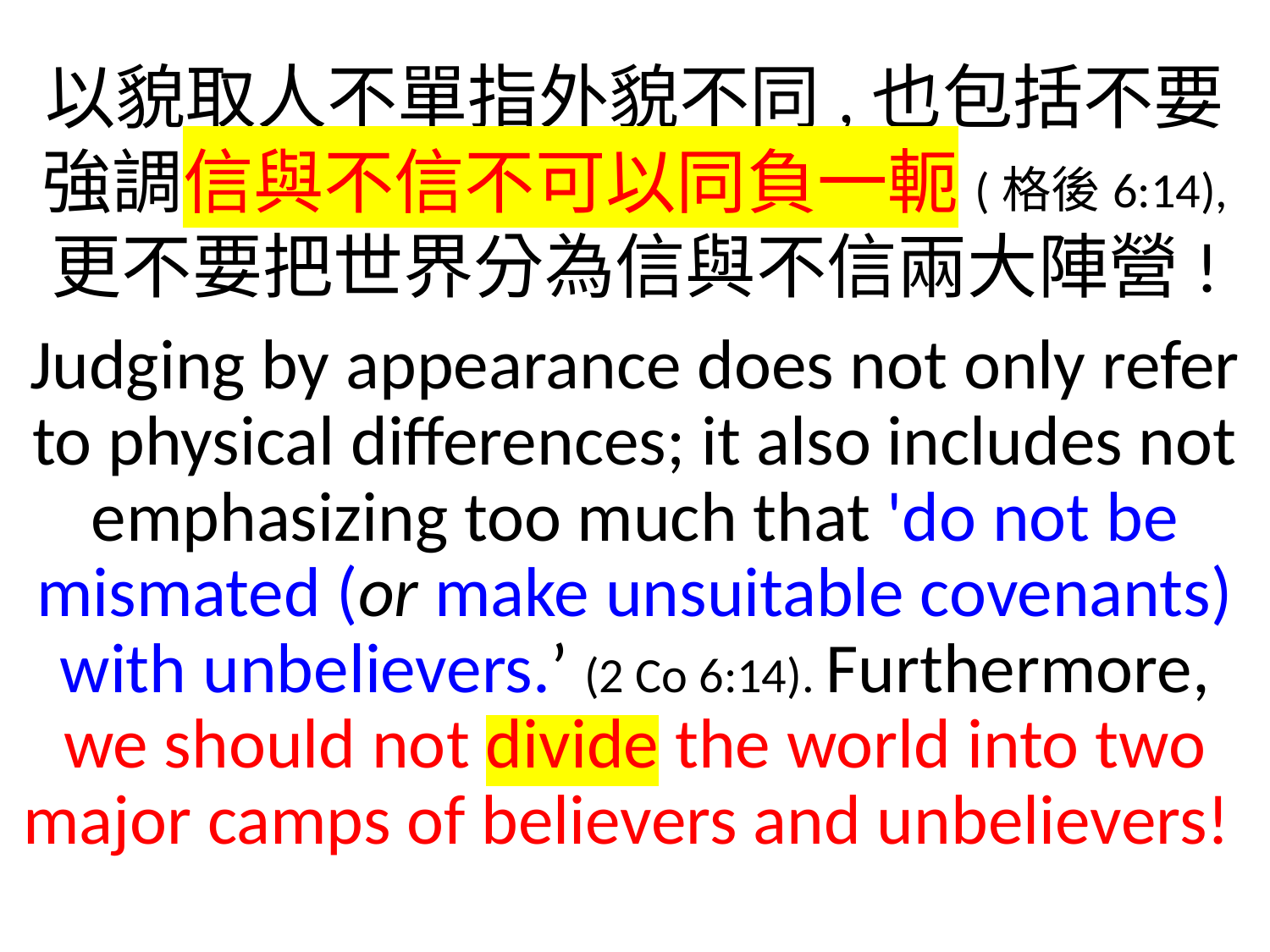

以貌取人不單指外貌不同,也包括不要強調信與不信不可以同負一軛(格後6:14),
更不要把世界分為信與不信兩大陣營!
Judging by appearance does not only refer to physical differences; it also includes not emphasizing too much that 'do not be mismated (or make unsuitable covenants) with unbelievers.’ (2 Co 6:14). Furthermore, we should not divide the world into two major camps of believers and unbelievers!